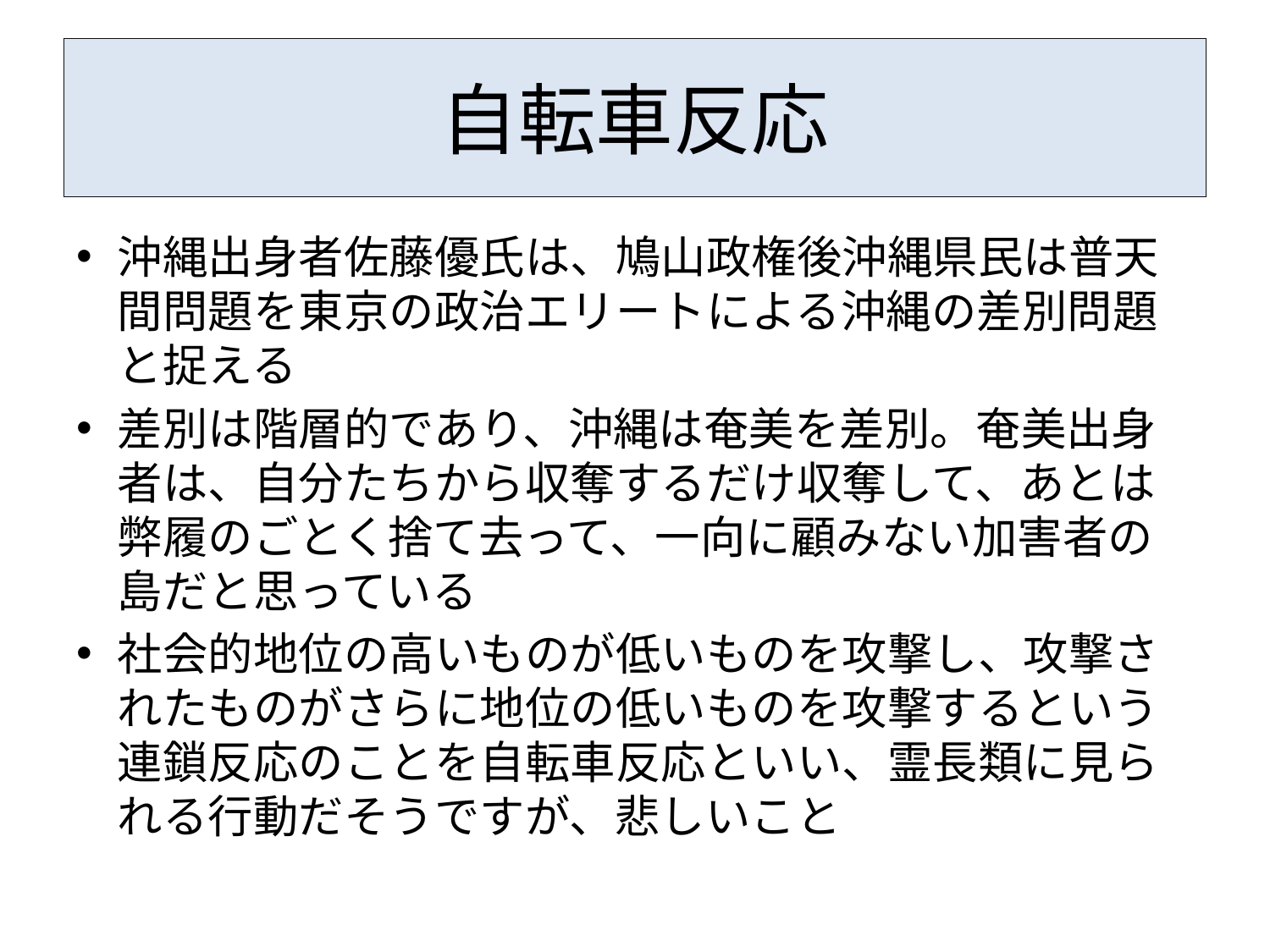

# 自転車反応
沖縄出身者佐藤優氏は、鳩山政権後沖縄県民は普天間問題を東京の政治エリートによる沖縄の差別問題と捉える
差別は階層的であり、沖縄は奄美を差別。奄美出身者は、自分たちから収奪するだけ収奪して、あとは弊履のごとく捨て去って、一向に顧みない加害者の島だと思っている
社会的地位の高いものが低いものを攻撃し、攻撃されたものがさらに地位の低いものを攻撃するという連鎖反応のことを自転車反応といい、霊長類に見られる行動だそうですが、悲しいこと